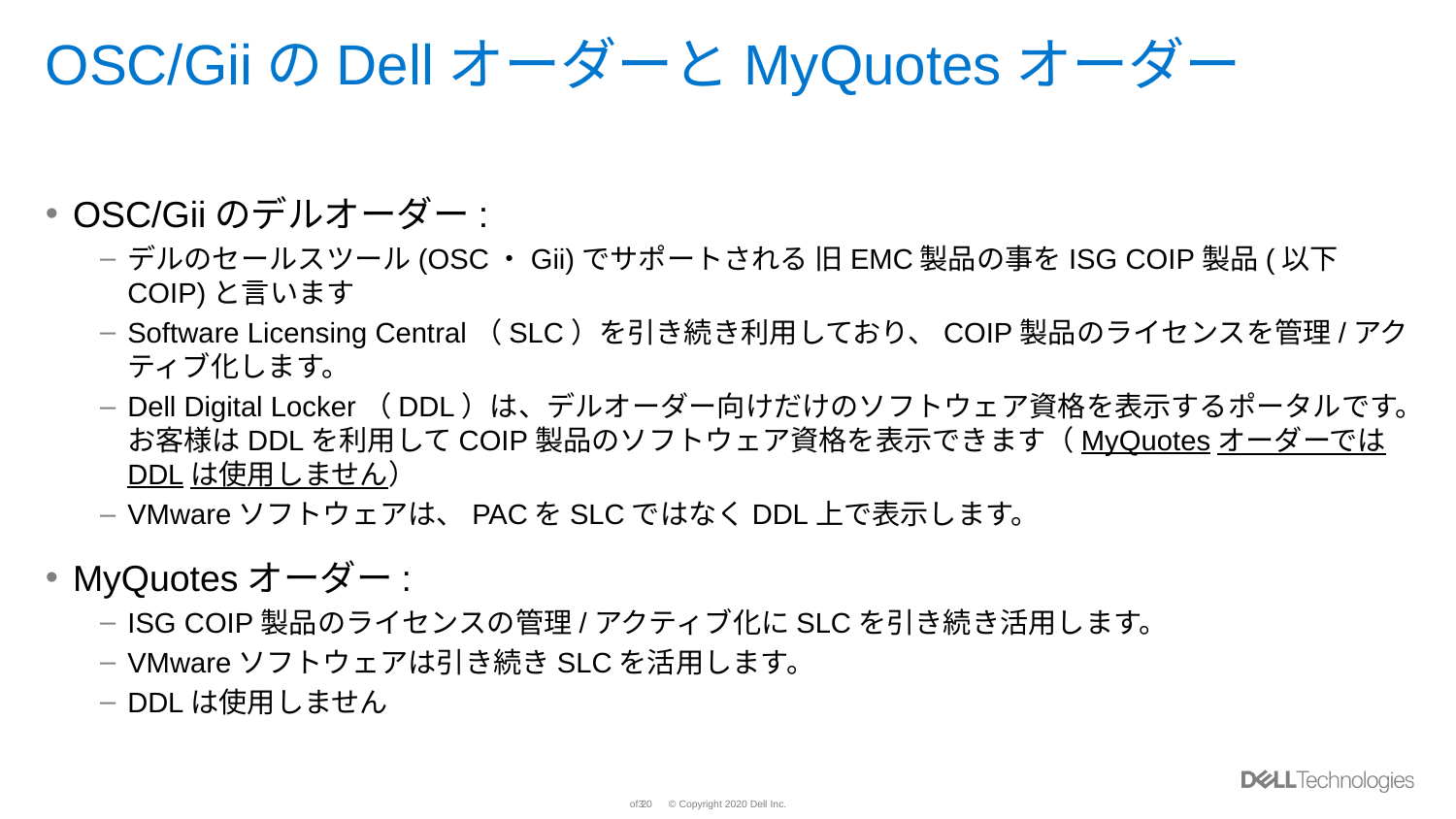

# OSC/GiiのDellオーダーとMyQuotesオーダー
OSC/Giiのデルオーダー:
デルのセールスツール(OSC・Gii)でサポートされる 旧EMC製品の事をISG COIP製品(以下COIP)と言います
Software Licensing Central（SLC）を引き続き利用しており、COIP製品のライセンスを管理/アクティブ化します。
Dell Digital Locker（DDL）は、デルオーダー向けだけのソフトウェア資格を表示するポータルです。お客様はDDLを利用してCOIP製品のソフトウェア資格を表示できます（MyQuotesオーダーではDDLは使用しません）
VMwareソフトウェアは、PACをSLCではなくDDL上で表示します。
MyQuotesオーダー:
ISG COIP製品のライセンスの管理/アクティブ化にSLCを引き続き活用します。
VMwareソフトウェアは引き続きSLCを活用します。
DDLは使用しません